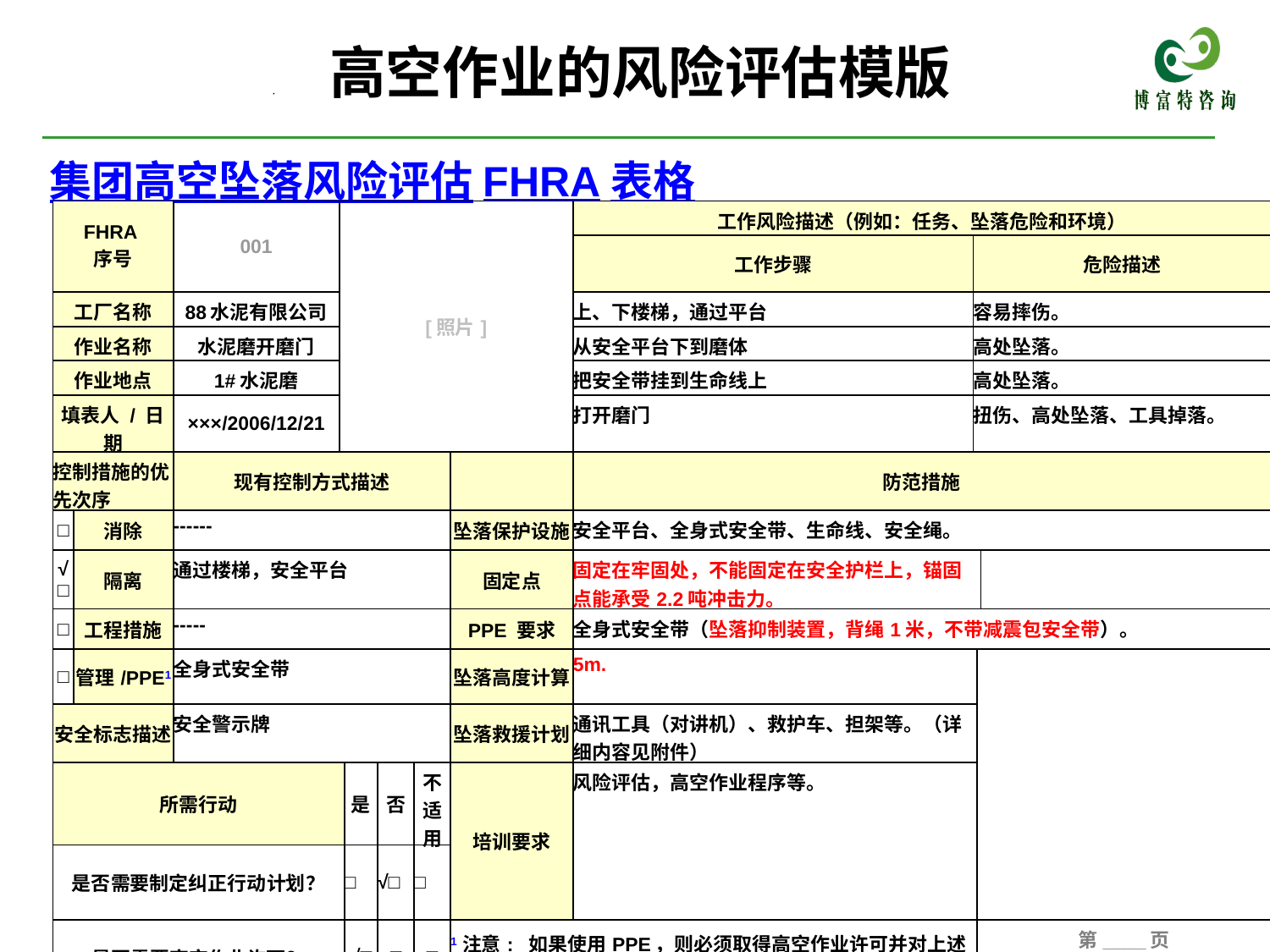

高空作业的风险评估模版

集团高空坠落风险评估FHRA表格
| FHRA 序号 |  | 001 | [照片] |  |  |  |  | 工作风险描述（例如：任务、坠落危险和环境） |  |  |  |
| --- | --- | --- | --- | --- | --- | --- | --- | --- | --- | --- | --- |
|  |  |  |  |  |  |  |  | 工作步骤 | 危险描述 |  |  |
| 工厂名称 |  | 88水泥有限公司 |  |  |  |  |  | 上、下楼梯，通过平台 | 容易摔伤。 |  |  |
| 作业名称 |  | 水泥磨开磨门 |  |  |  |  |  | 从安全平台下到磨体 | 高处坠落。 |  |  |
| 作业地点 |  | 1#水泥磨 |  |  |  |  |  | 把安全带挂到生命线上 | 高处坠落。 |  |  |
| 填表人 / 日期 |  | ×××/2006/12/21 |  |  |  |  |  | 打开磨门 | 扭伤、高处坠落、工具掉落。 |  |  |
| 控制措施的优先次序 |  | 现有控制方式描述 |  |  |  |  |  | 防范措施 |  |  |  |
| □ | 消除 | ------ |  |  |  |  | 坠落保护设施 | 安全平台、全身式安全带、生命线、安全绳。 |  |  |  |
| √□ | 隔离 | 通过楼梯，安全平台 |  |  |  |  | 固定点 | 固定在牢固处，不能固定在安全护栏上，锚固点能承受2.2吨冲击力。 |  |  |  |
| □ | 工程措施 | ----- |  |  |  |  | PPE 要求 | 全身式安全带（坠落抑制装置，背绳1米，不带减震包安全带）。 |  |  |  |
| □ | 管理/PPE1 | 全身式安全带 |  |  |  |  | 坠落高度计算 | 5m. |  |  |  |
| 安全标志描述 |  | 安全警示牌 |  |  |  |  | 坠落救援计划 | 通讯工具（对讲机）、救护车、担架等。（详细内容见附件） |  |  |  |
| 所需行动 |  |  |  | 是 | 否 | 不适用 | 培训要求 | 风险评估，高空作业程序等。 |  |  |  |
| 是否需要制定纠正行动计划？ |  |  |  | □ | √□ | □ |  |  |  |  |  |
| 是否需要高空作业许可？ |  |  |  | √□ | □ | □ | 1 注意: 如果使用PPE，则必须取得高空作业许可并对上述坠落防范措施进行描述。 |  |  | 第\_\_\_\_页 （共 \_\_\_\_页） |  |